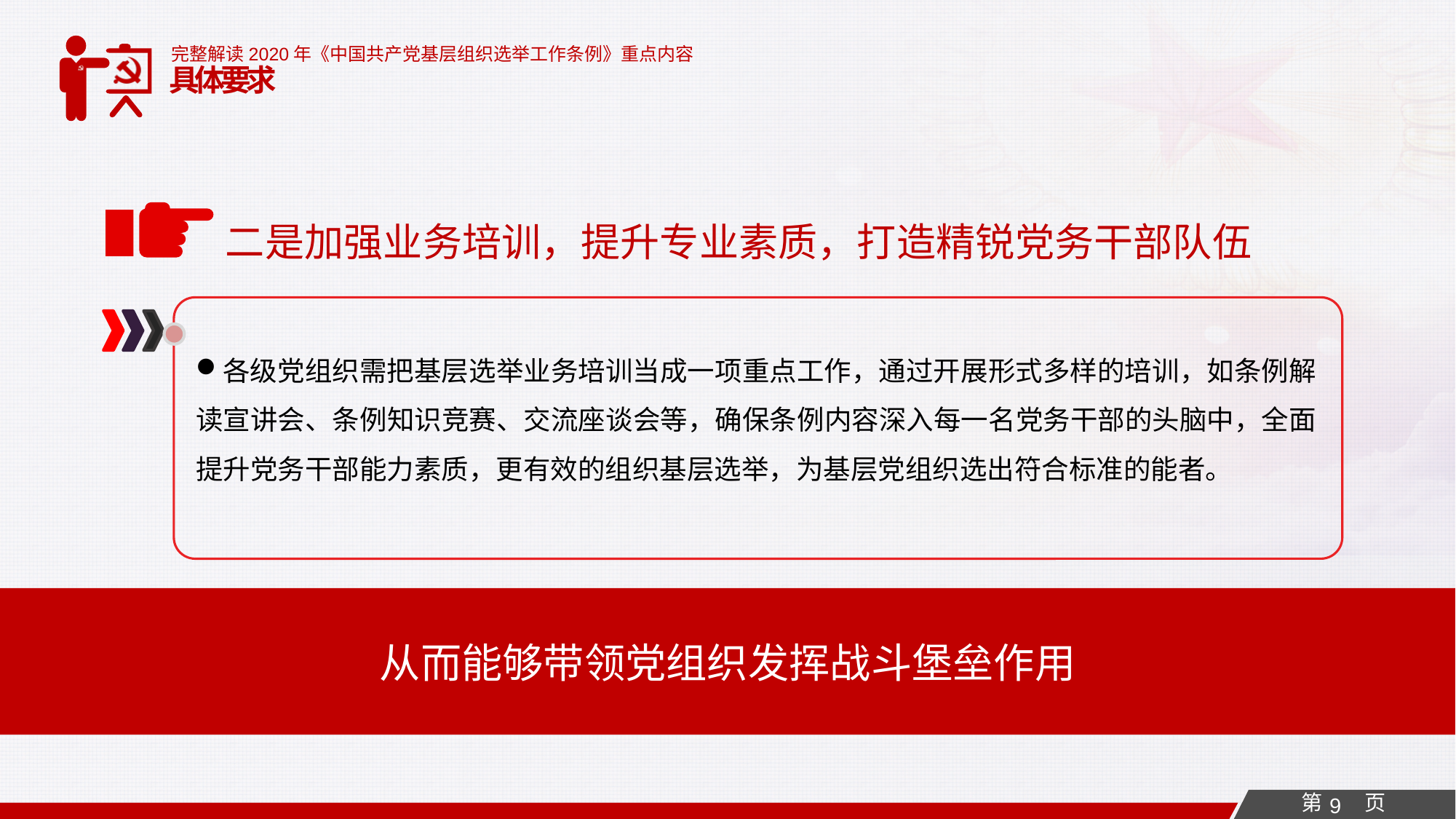

完整解读2020年《中国共产党基层组织选举工作条例》重点内容
具体要求
二是加强业务培训，提升专业素质，打造精锐党务干部队伍

各级党组织需把基层选举业务培训当成一项重点工作，通过开展形式多样的培训，如条例解读宣讲会、条例知识竞赛、交流座谈会等，确保条例内容深入每一名党务干部的头脑中，全面提升党务干部能力素质，更有效的组织基层选举，为基层党组织选出符合标准的能者。
从而能够带领党组织发挥战斗堡垒作用